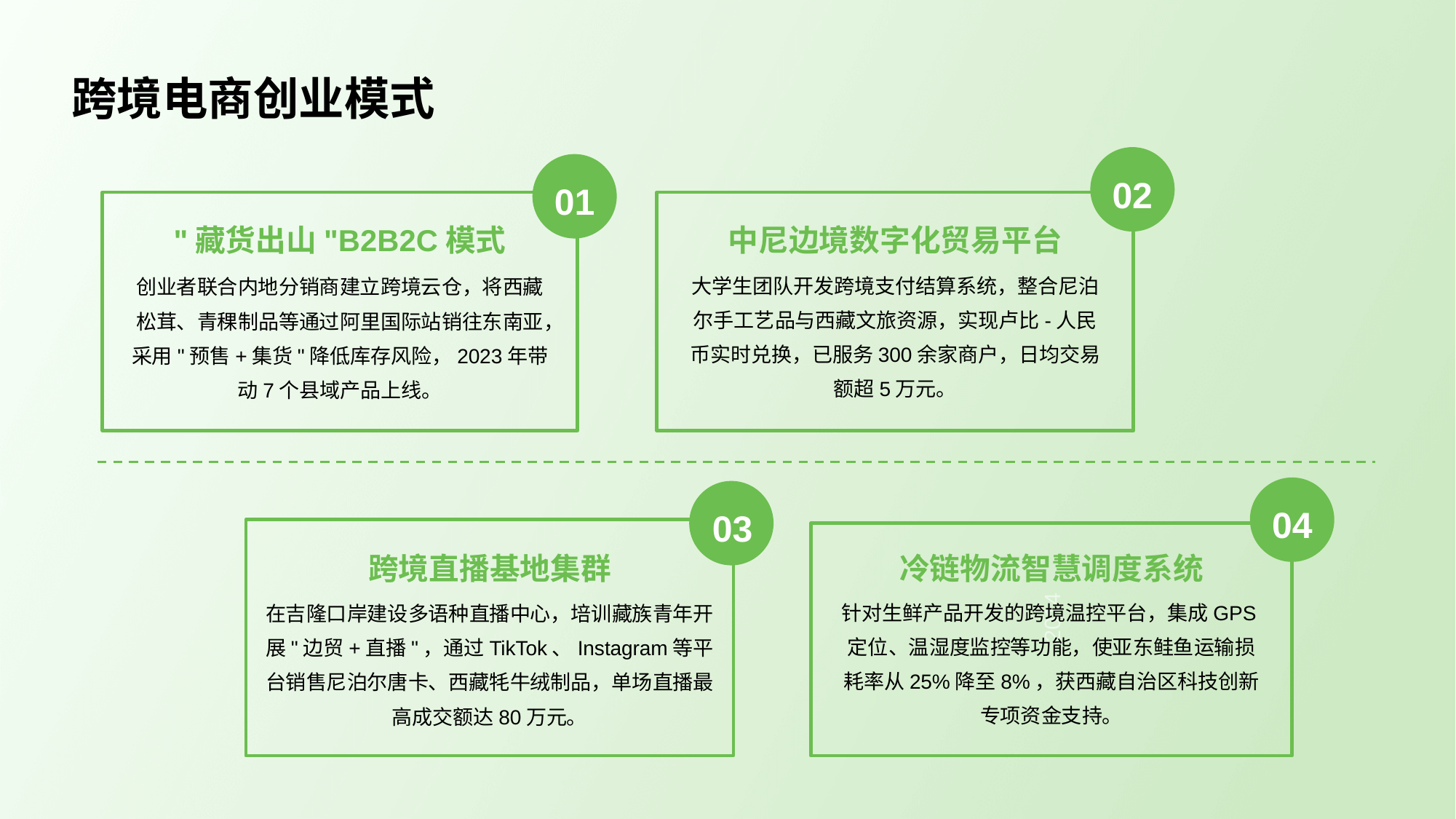

跨境电商创业模式
02

01

"藏货出山"B2B2C模式
中尼边境数字化贸易平台
大学生团队开发跨境支付结算系统，整合尼泊尔手工艺品与西藏文旅资源，实现卢比-人民币实时兑换，已服务300余家商户，日均交易额超5万元。
创业者联合内地分销商建立跨境云仓，将西藏松茸、青稞制品等通过阿里国际站销往东南亚，采用"预售+集货"降低库存风险，2023年带动7个县域产品上线。
04

03

跨境直播基地集群
冷链物流智慧调度系统
针对生鲜产品开发的跨境温控平台，集成GPS定位、温湿度监控等功能，使亚东鲑鱼运输损耗率从25%降至8%，获西藏自治区科技创新专项资金支持。
在吉隆口岸建设多语种直播中心，培训藏族青年开展"边贸+直播"，通过TikTok、Instagram等平台销售尼泊尔唐卡、西藏牦牛绒制品，单场直播最高成交额达80万元。
2014